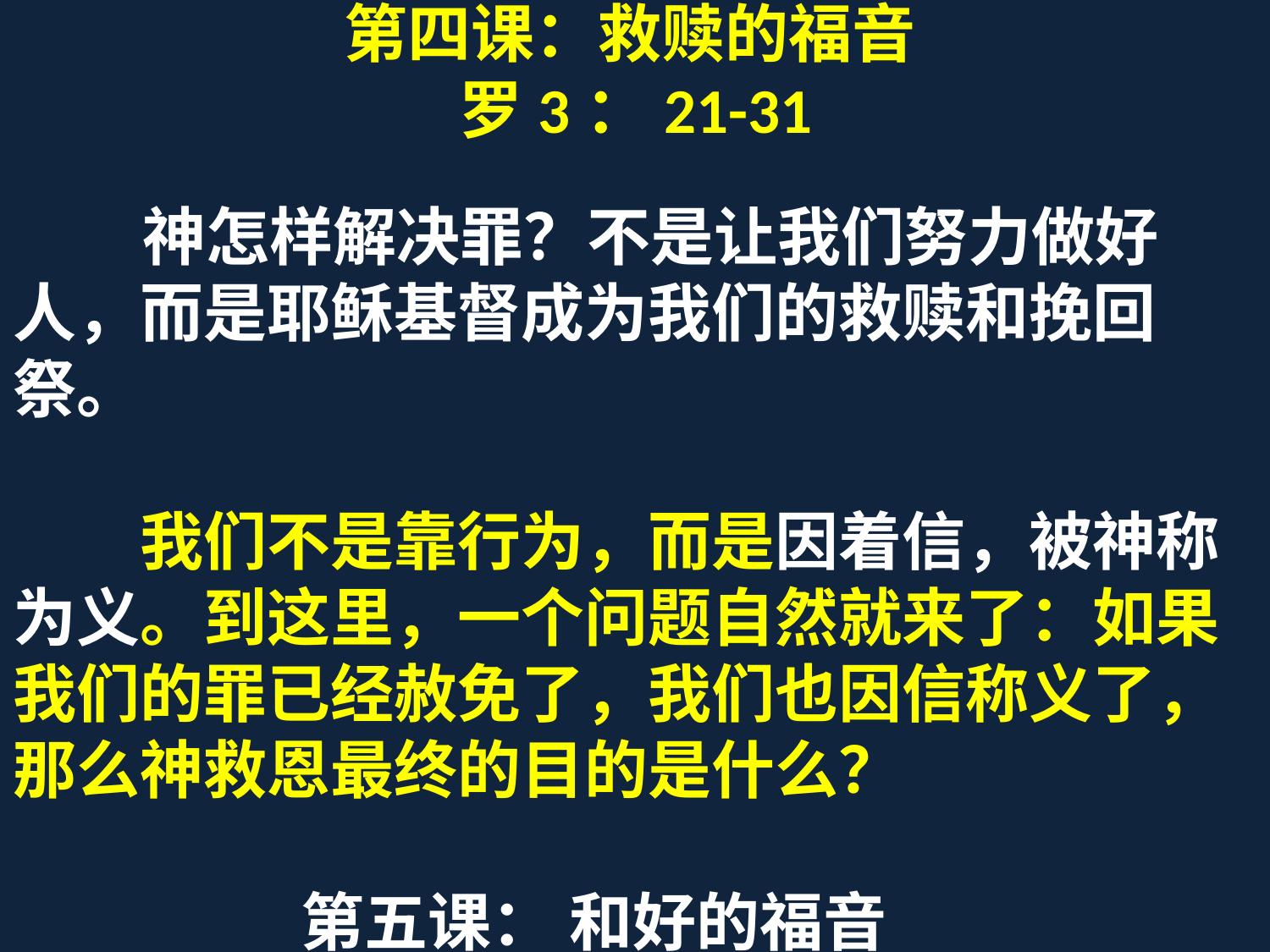

第四课：救赎的福音
                              罗3：21-31

        神怎样解决罪？不是让我们努力做好人，而是耶稣基督成为我们的救赎和挽回祭。

	我们不是靠行为，而是因着信，被神称为义。到这里，一个问题自然就来了：如果我们的罪已经赦免了，我们也因信称义了，那么神救恩最终的目的是什么？

                   第五课： 和好的福音